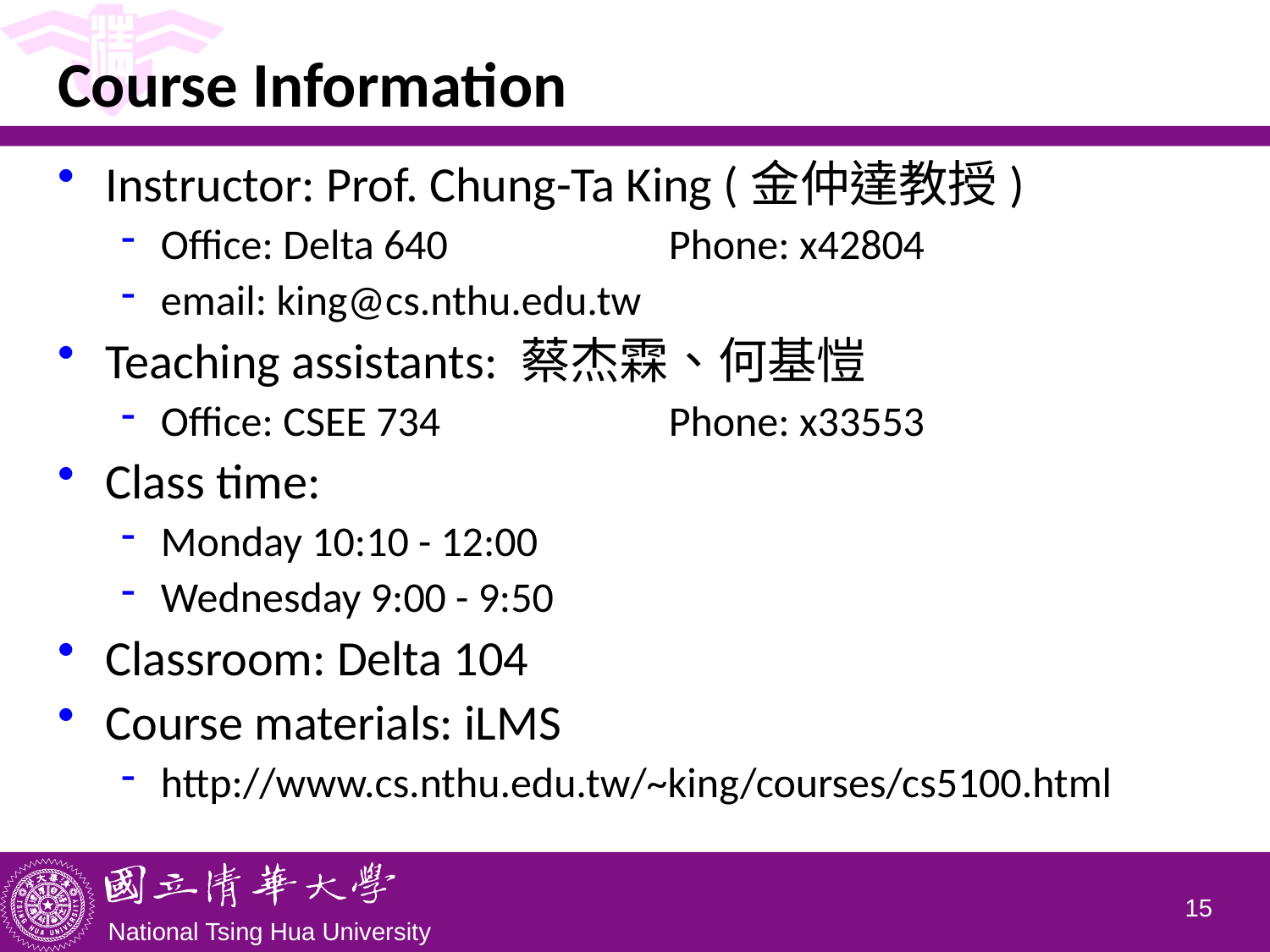

# Course Information
Instructor: Prof. Chung-Ta King (金仲達教授)
Office: Delta 640		Phone: x42804
email: king@cs.nthu.edu.tw
Teaching assistants: 蔡杰霖、何基愷
Office: CSEE 734		Phone: x33553
Class time:
Monday 10:10 - 12:00
Wednesday 9:00 - 9:50
Classroom: Delta 104
Course materials: iLMS
http://www.cs.nthu.edu.tw/~king/courses/cs5100.html
15